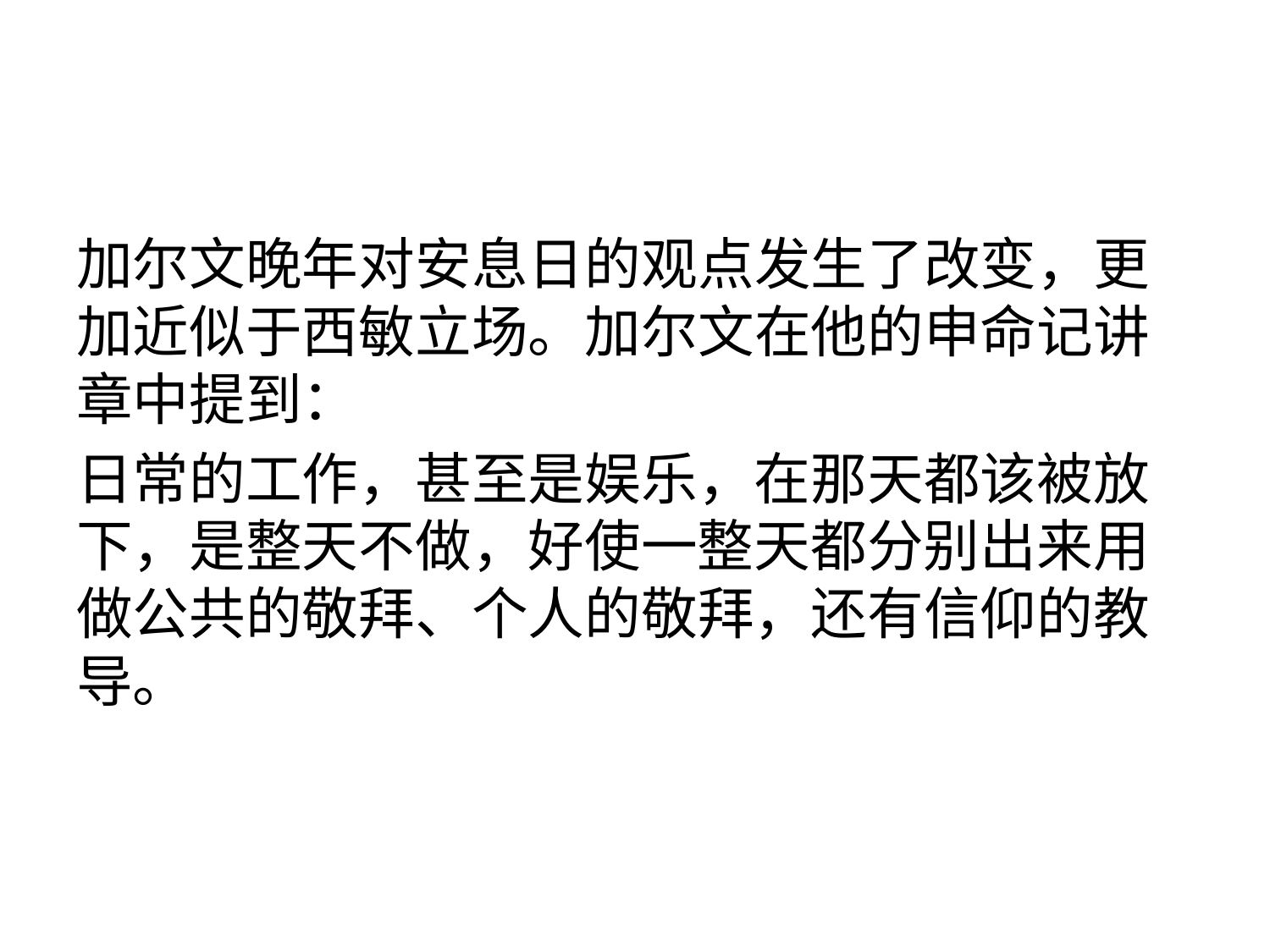

#
加尔文晚年对安息日的观点发生了改变，更加近似于西敏立场。加尔文在他的申命记讲章中提到：
日常的工作，甚至是娱乐，在那天都该被放下，是整天不做，好使一整天都分别出来用做公共的敬拜、个人的敬拜，还有信仰的教导。